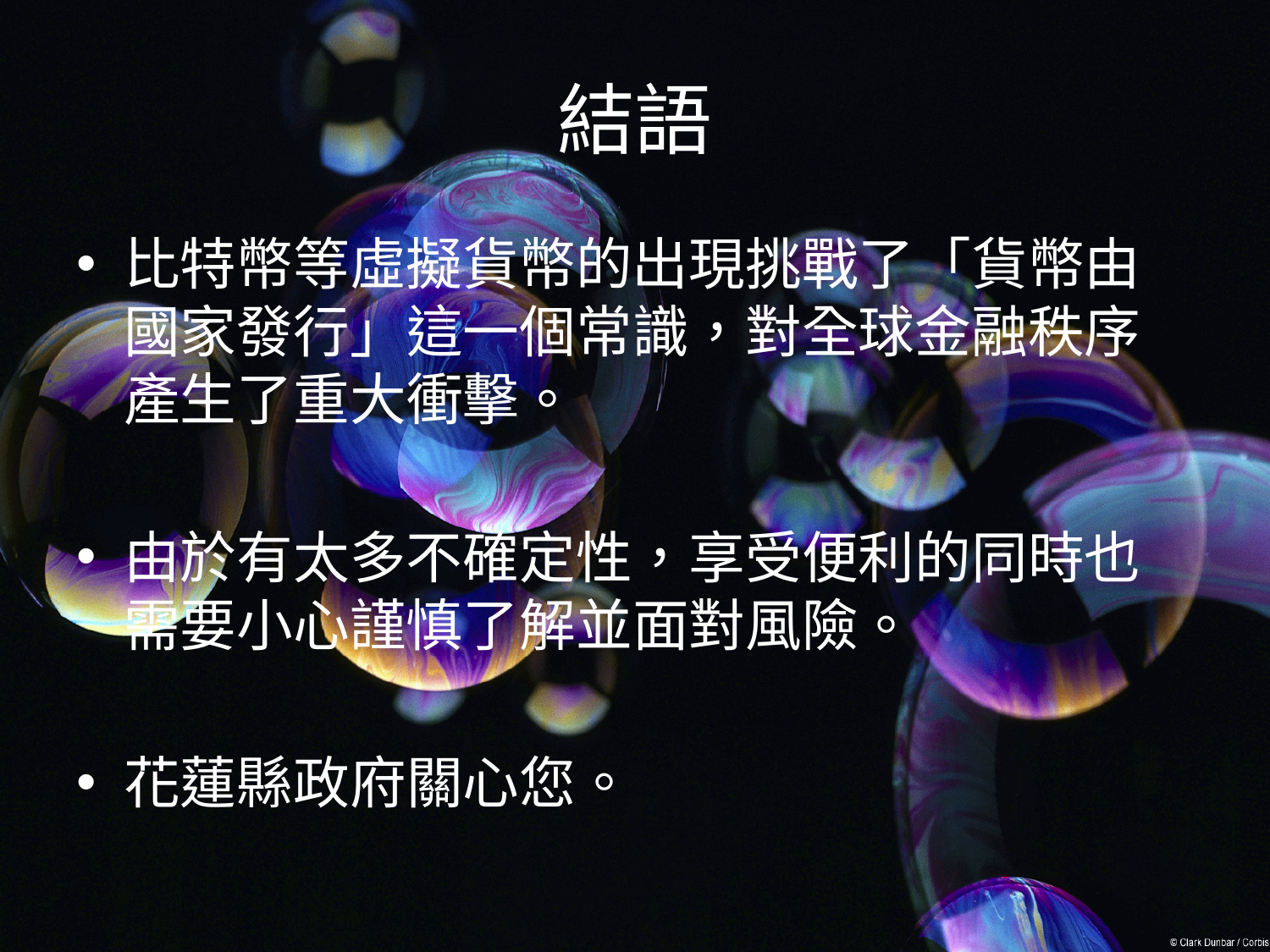

# 結語
比特幣等虛擬貨幣的出現挑戰了「貨幣由國家發行」這一個常識，對全球金融秩序產生了重大衝擊。

由於有太多不確定性，享受便利的同時也需要小心謹慎了解並面對風險。

花蓮縣政府關心您。